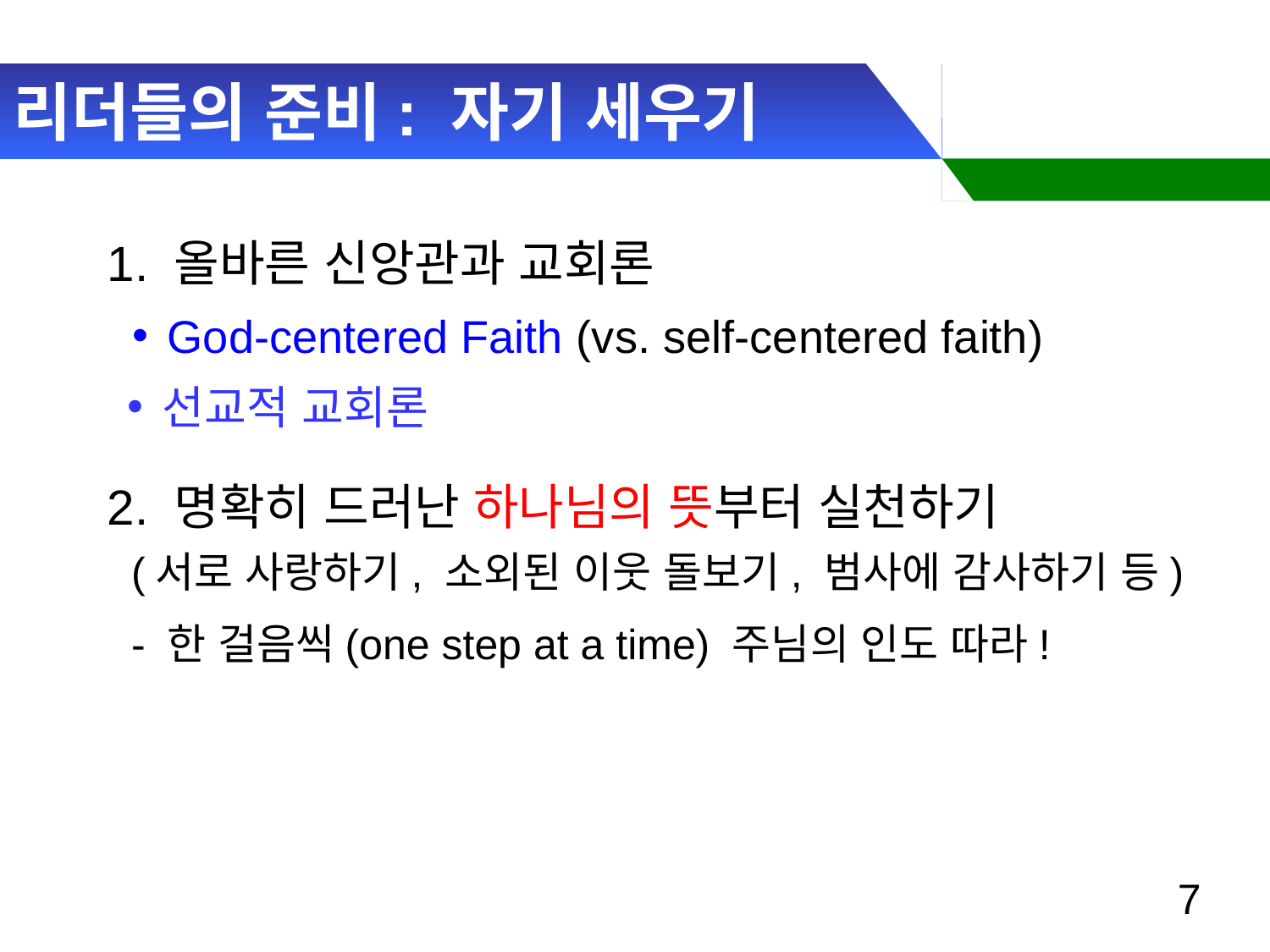

# 리더들의 준비: 자기 세우기
1. 올바른 신앙관과 교회론
God-centered Faith (vs. self-centered faith)
선교적 교회론
2. 명확히 드러난 하나님의 뜻부터 실천하기
  (서로 사랑하기, 소외된 이웃 돌보기, 범사에 감사하기 등)
  - 한 걸음씩(one step at a time) 주님의 인도 따라!
7